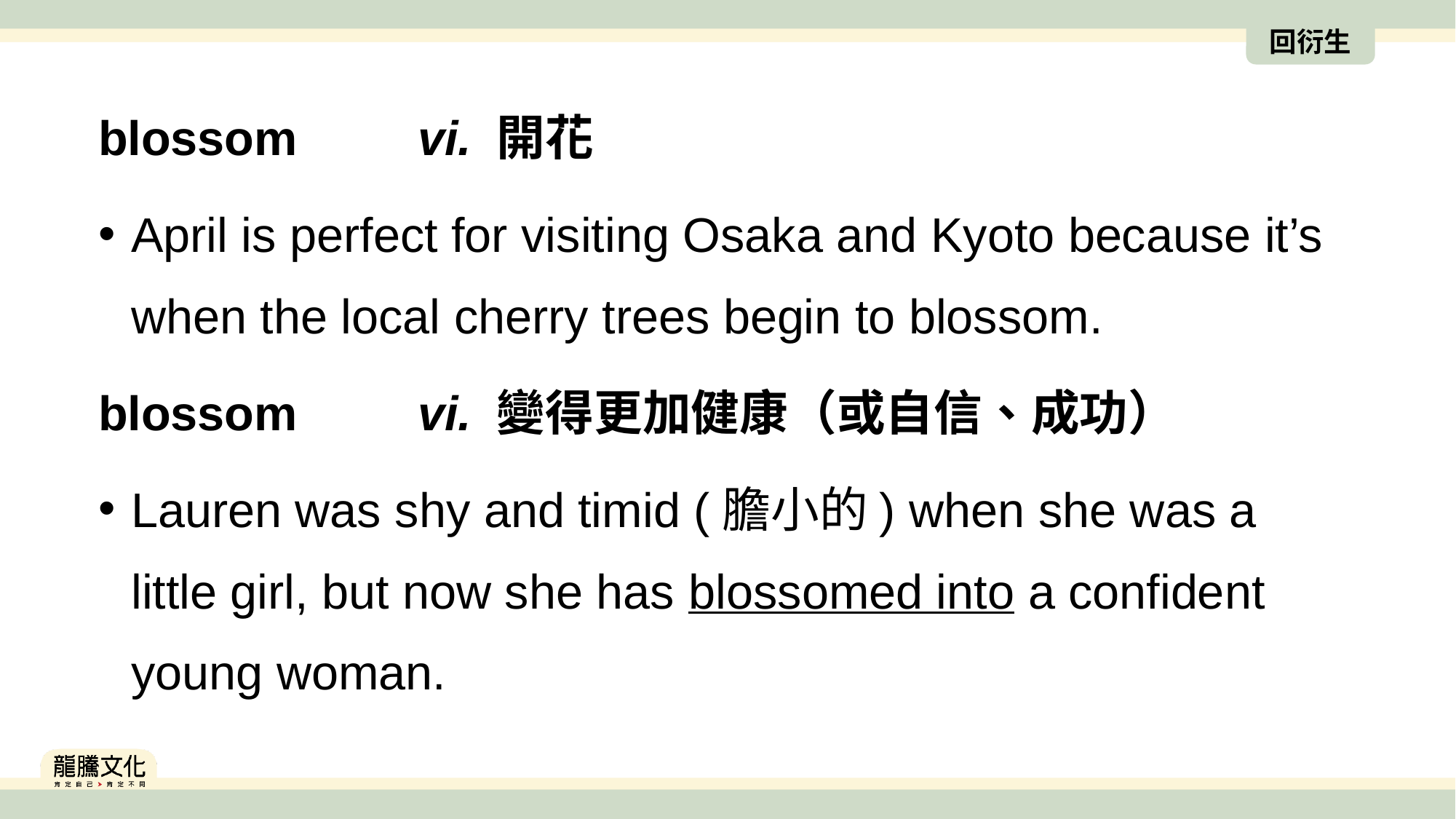

回衍生
blossom　　vi. 開花
April is perfect for visiting Osaka and Kyoto because it’s when the local cherry trees begin to blossom.
blossom　　vi. 變得更加健康（或自信、成功）
Lauren was shy and timid (膽小的) when she was a little girl, but now she has blossomed into a confident young woman.